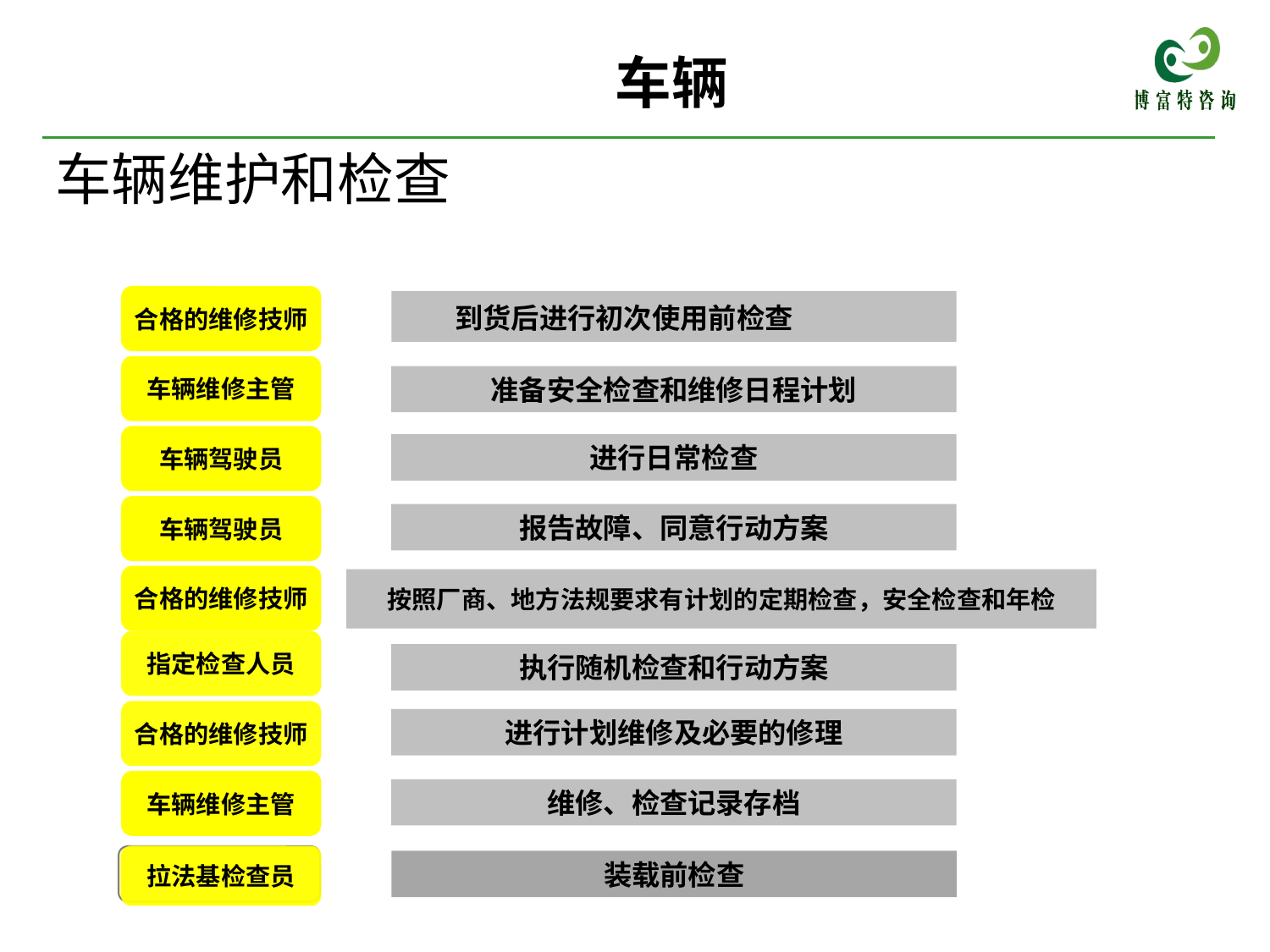

# 车辆
车辆维护和检查
合格的维修技师

到货后进行初次使用前检查
车辆维修主管
准备安全检查和维修日程计划
车辆驾驶员
进行日常检查
车辆驾驶员
报告故障、同意行动方案
合格的维修技师
按照厂商、地方法规要求有计划的定期检查，安全检查和年检
指定检查人员
执行随机检查和行动方案
合格的维修技师
进行计划维修及必要的修理
车辆维修主管
维修、检查记录存档
拉法基检查员
Lafarge Inspector
装载前检查
14